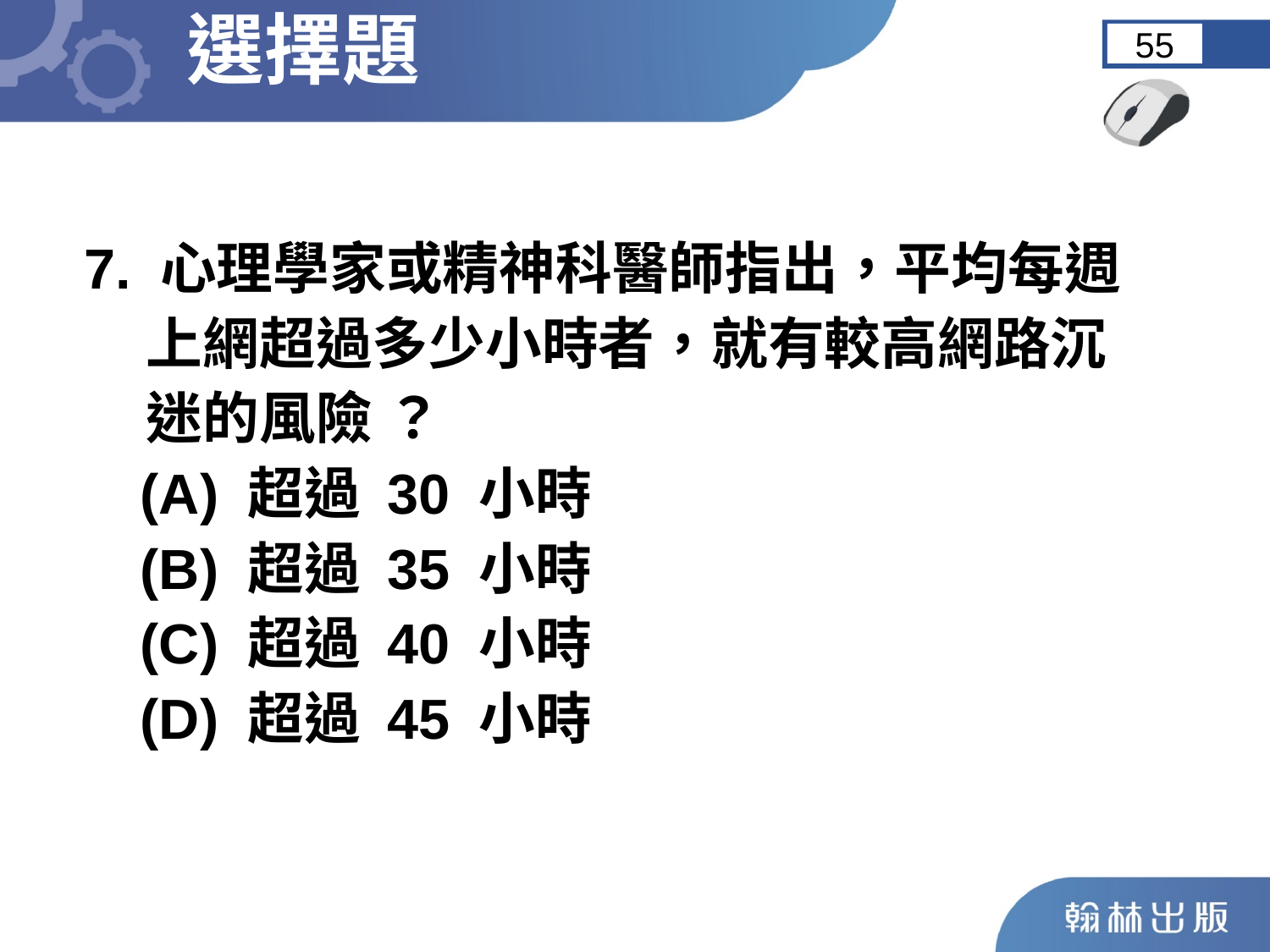

選擇題

55
 7. 心理學家或精神科醫師指出，平均每週
     上網超過多少小時者，就有較高網路沉
     迷的風險 ？
	   (A) 超過 30 小時
	   (B) 超過 35 小時
	   (C) 超過 40 小時
	   (D) 超過 45 小時